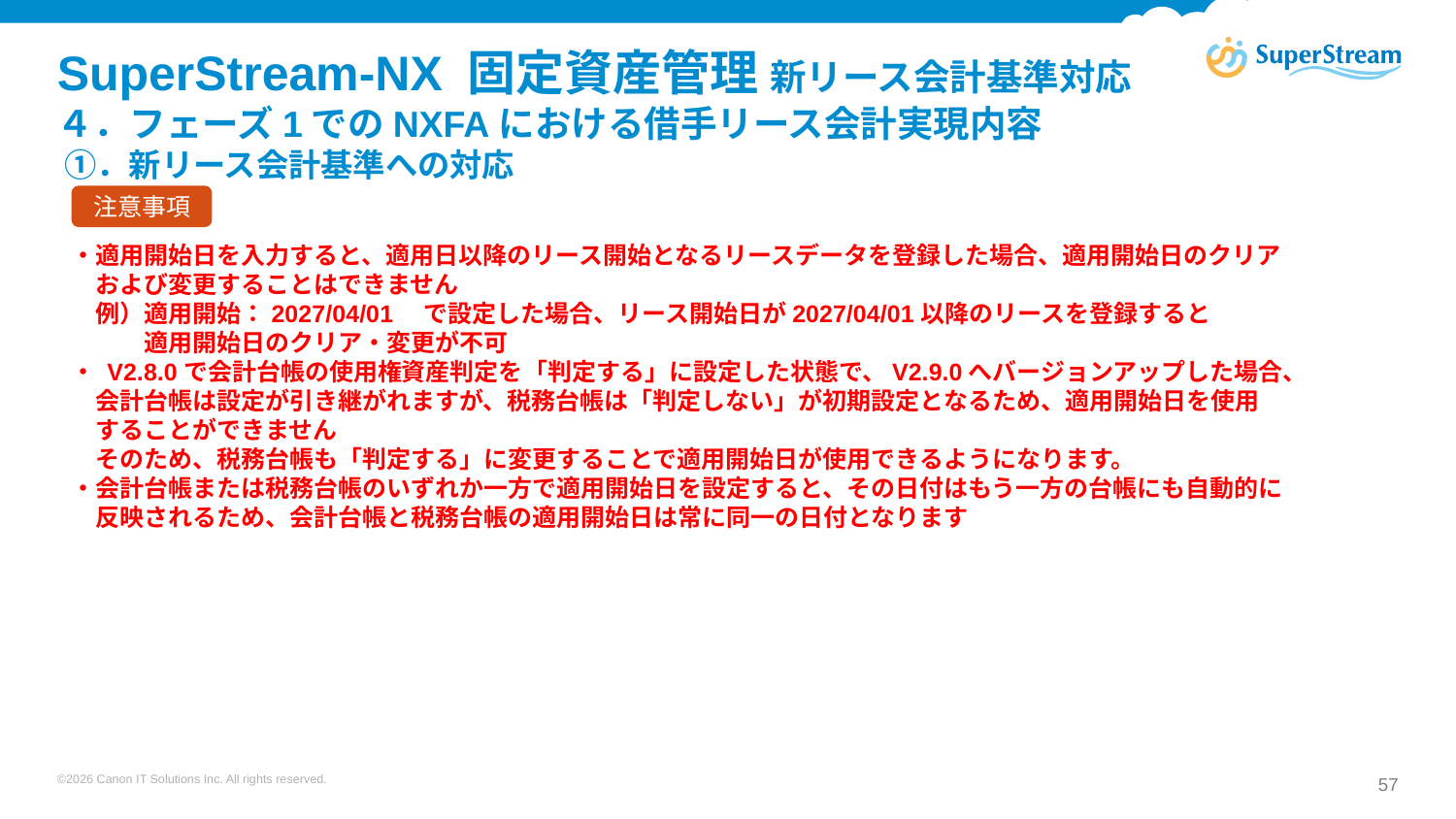

# SuperStream-NX 固定資産管理 新リース会計基準対応 ４．フェーズ1でのNXFAにおける借手リース会計実現内容 ①．新リース会計基準への対応

注意事項
・適用開始日を入力すると、適用日以降のリース開始となるリースデータを登録した場合、適用開始日のクリア
　および変更することはできません
　例）適用開始：2027/04/01　で設定した場合、リース開始日が2027/04/01以降のリースを登録すると
　　　適用開始日のクリア・変更が不可
・ V2.8.0で会計台帳の使用権資産判定を「判定する」に設定した状態で、V2.9.0へバージョンアップした場合、
　会計台帳は設定が引き継がれますが、税務台帳は「判定しない」が初期設定となるため、適用開始日を使用
　することができません
　そのため、税務台帳も「判定する」に変更することで適用開始日が使用できるようになります。
・会計台帳または税務台帳のいずれか一方で適用開始日を設定すると、その日付はもう一方の台帳にも自動的に
　反映されるため、会計台帳と税務台帳の適用開始日は常に同一の日付となります

©2026 Canon IT Solutions Inc. All rights reserved.
57